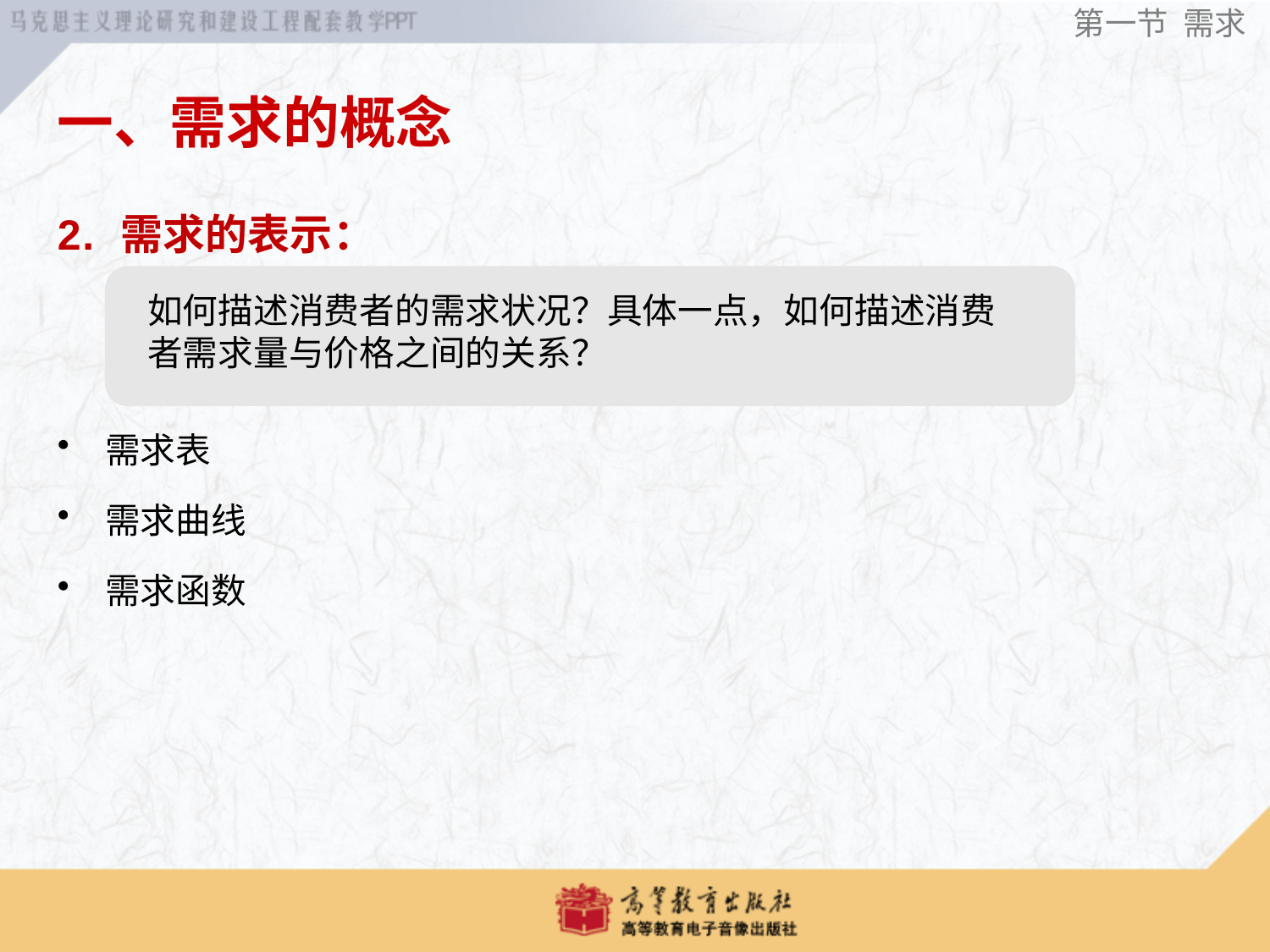

第一节  需求
一、需求的概念
需求的表示：

需求表
需求曲线
需求函数

如何描述消费者的需求状况？具体一点，如何描述消费者需求量与价格之间的关系？